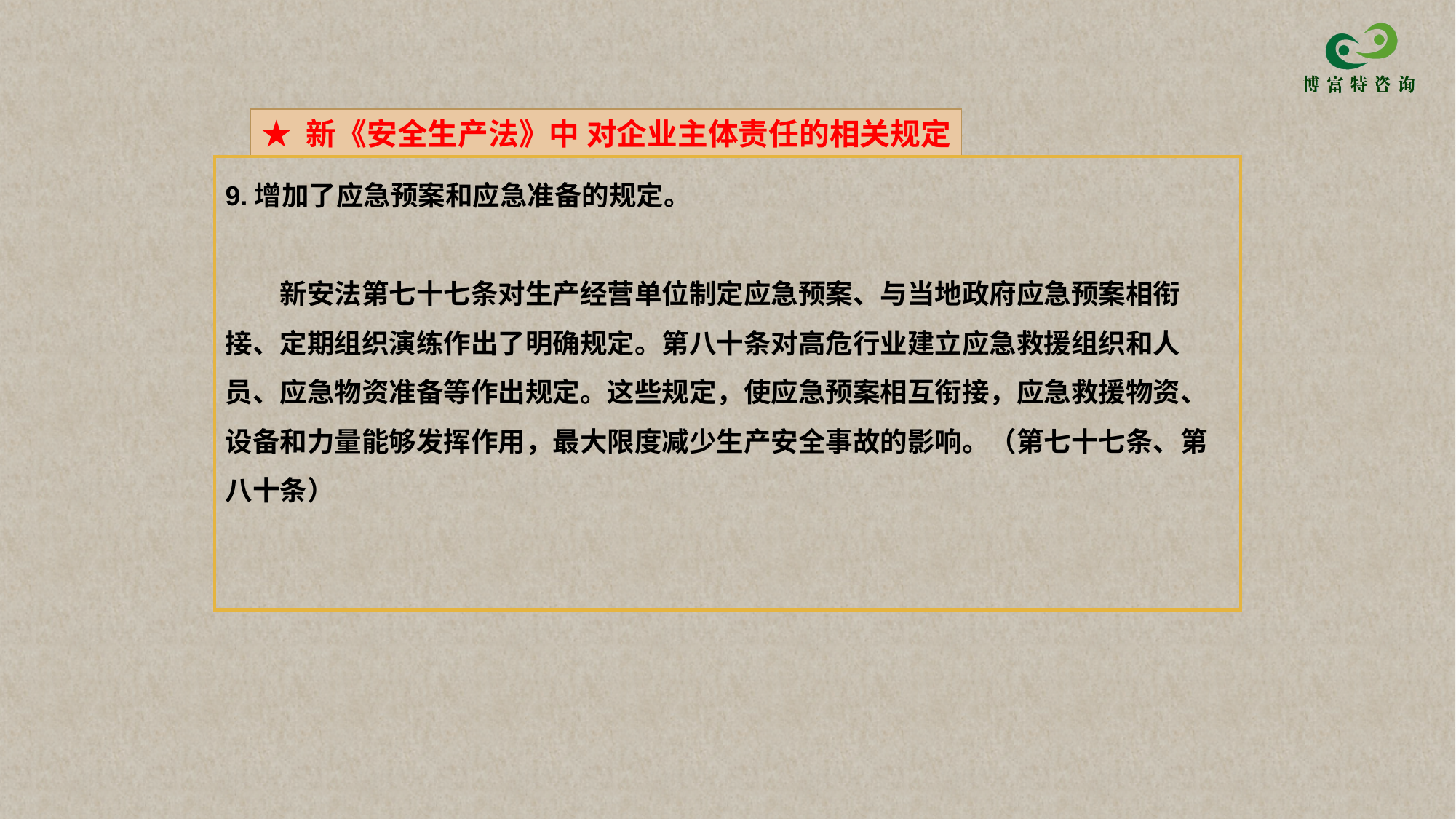

★ 新《安全生产法》中 对企业主体责任的相关规定
9.增加了应急预案和应急准备的规定。

　　新安法第七十七条对生产经营单位制定应急预案、与当地政府应急预案相衔接、定期组织演练作出了明确规定。第八十条对高危行业建立应急救援组织和人员、应急物资准备等作出规定。这些规定，使应急预案相互衔接，应急救援物资、设备和力量能够发挥作用，最大限度减少生产安全事故的影响。（第七十七条、第八十条）